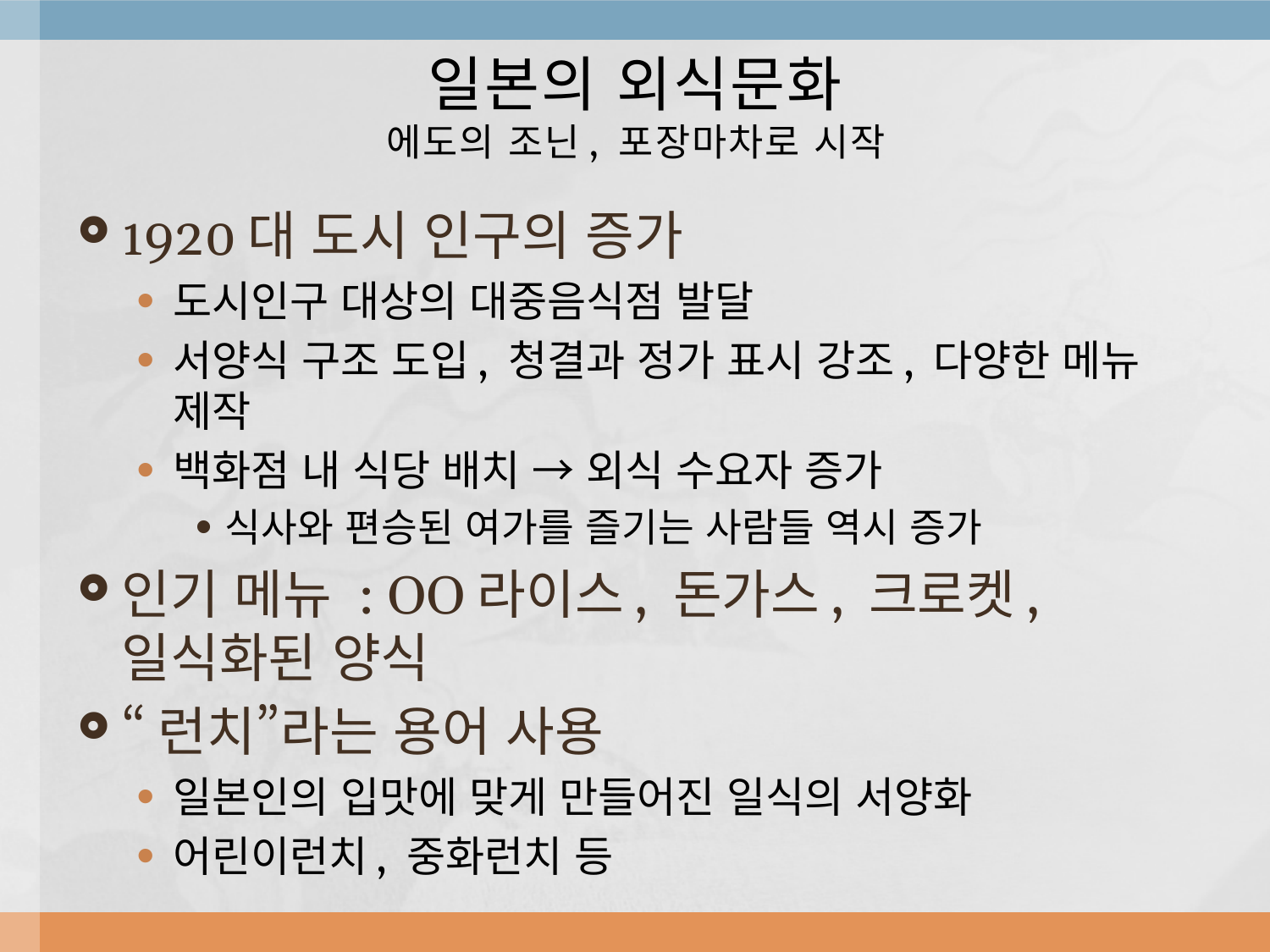

# 일본의 외식문화 에도의 조닌, 포장마차로 시작
1920대 도시 인구의 증가
도시인구 대상의 대중음식점 발달
서양식 구조 도입, 청결과 정가 표시 강조, 다양한 메뉴 제작
백화점 내 식당 배치 → 외식 수요자 증가
식사와 편승된 여가를 즐기는 사람들 역시 증가
인기 메뉴 : OO라이스, 돈가스, 크로켓, 일식화된 양식
“런치”라는 용어 사용
일본인의 입맛에 맞게 만들어진 일식의 서양화
어린이런치, 중화런치 등